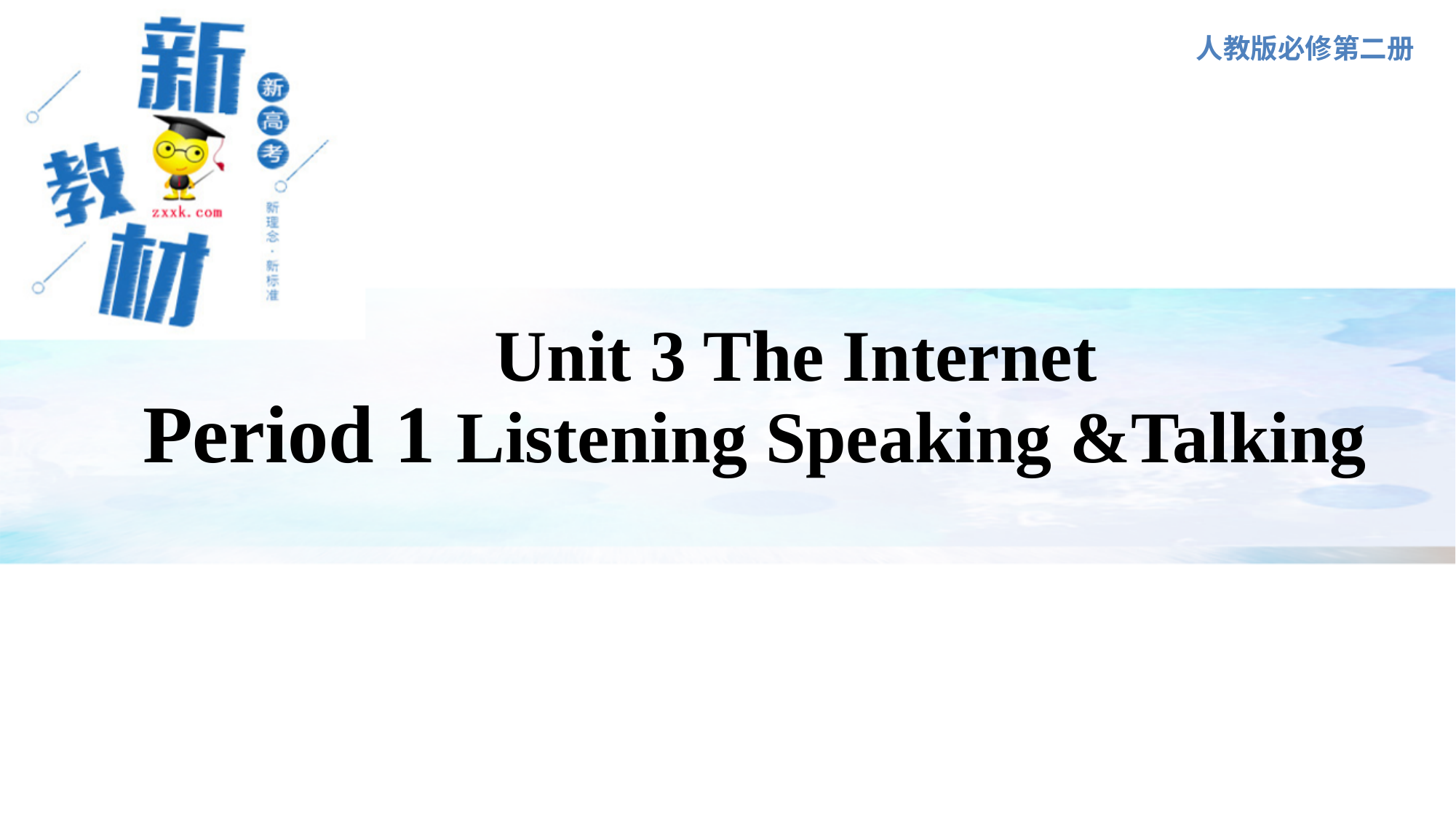

人教版必修第二册

Period 1 Listening Speaking &Talking
    Unit 3 The Internet